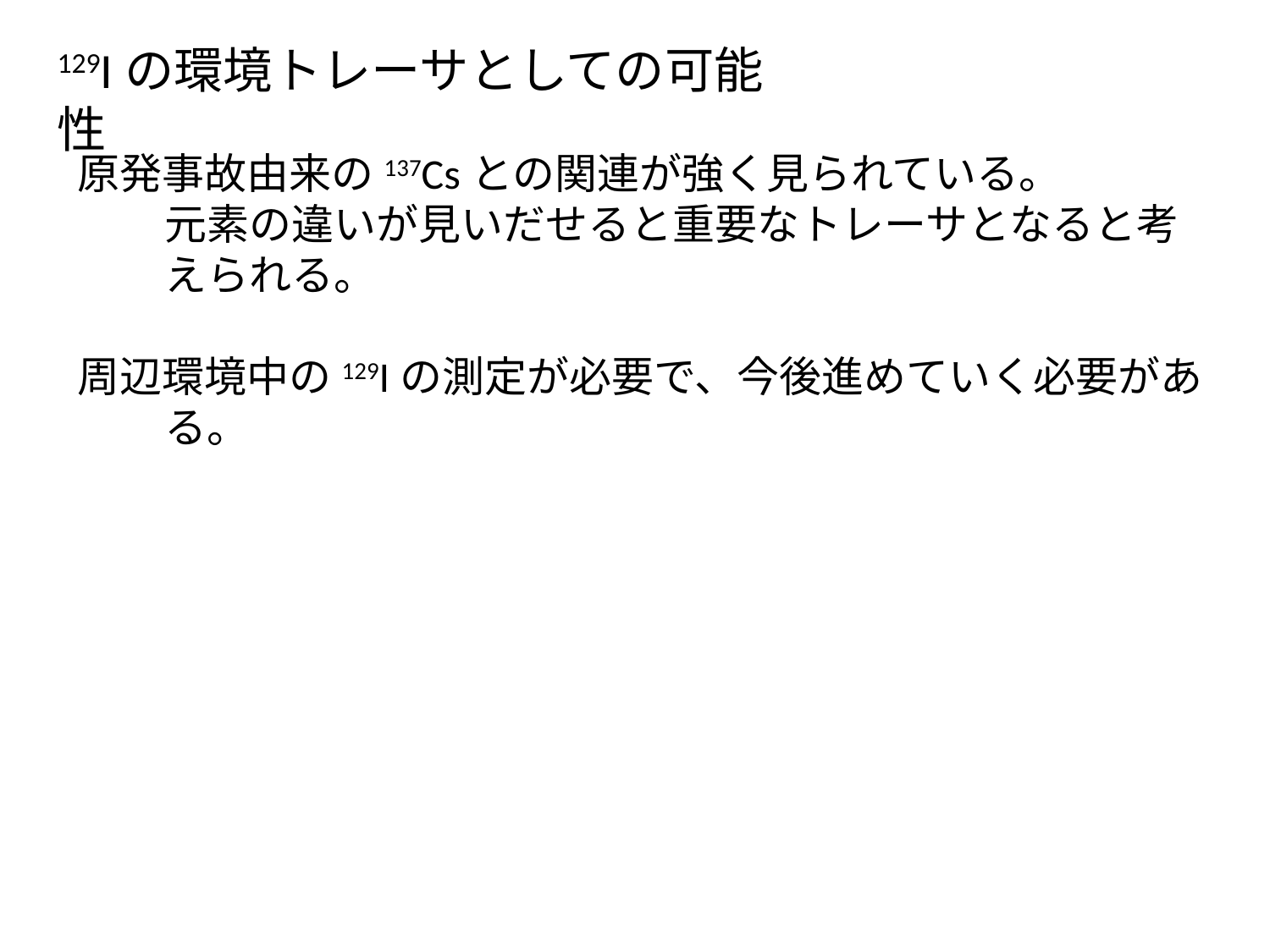

129Iの環境トレーサとしての可能性
原発事故由来の137Csとの関連が強く見られている。
	元素の違いが見いだせると重要なトレーサとなると考えられる。

周辺環境中の129Iの測定が必要で、今後進めていく必要がある。